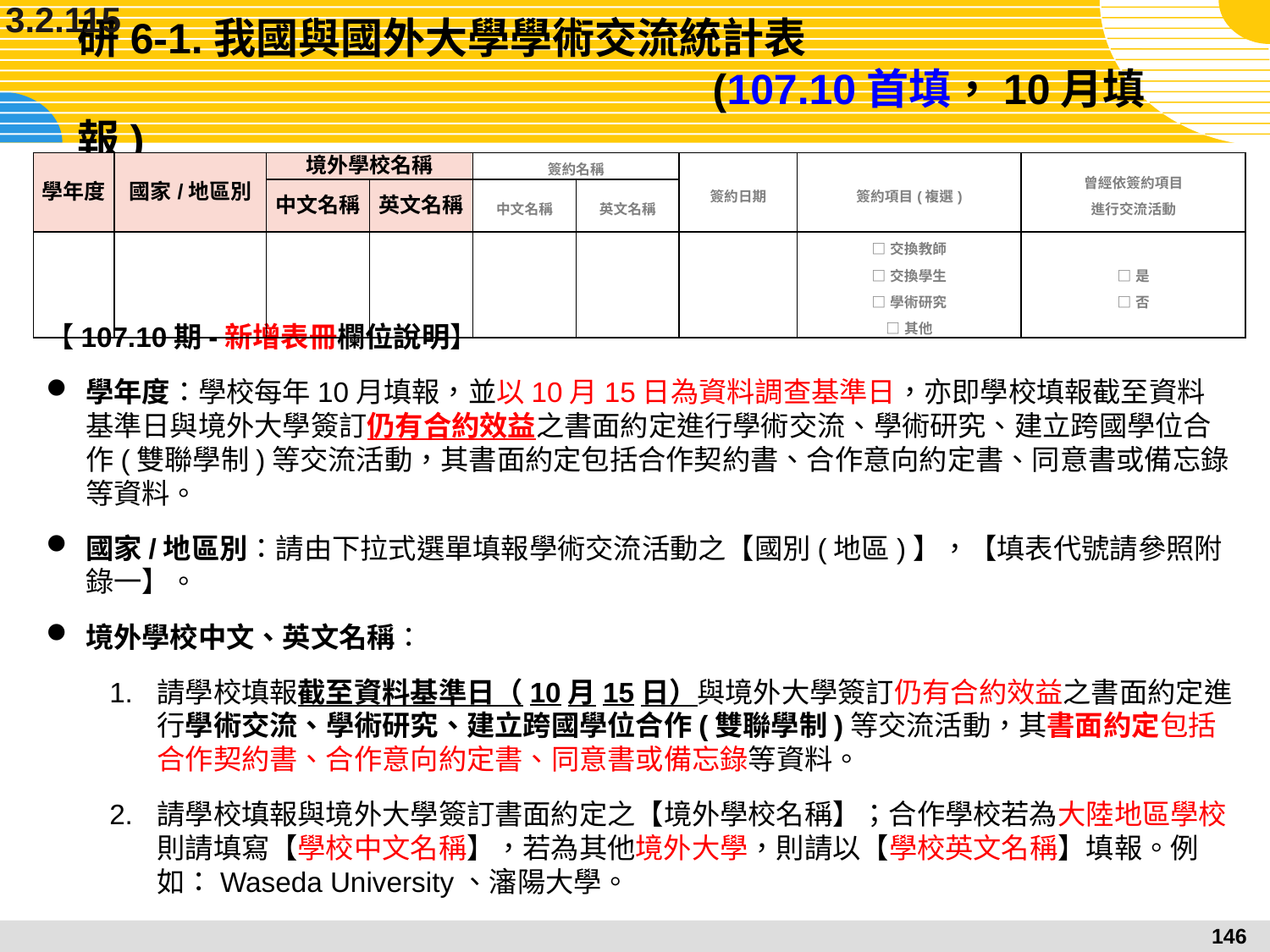

3.2.115
# 研6-1.我國與國外大學學術交流統計表 (107.10首填，10月填報)
| 學年度 | 國家/地區別 | 境外學校名稱 |  | 簽約名稱 |  | 簽約日期 | 簽約項目(複選) | 曾經依簽約項目 進行交流活動 |
| --- | --- | --- | --- | --- | --- | --- | --- | --- |
|  |  | 中文名稱 | 英文名稱 | 中文名稱 | 英文名稱 |  |  |  |
|  |  |  |  |  |  |  | □交換教師 □交換學生 □學術研究 □其他 | □是 □否 |
【107.10期-新增表冊欄位說明】
學年度：學校每年10月填報，並以10月15日為資料調查基準日，亦即學校填報截至資料基準日與境外大學簽訂仍有合約效益之書面約定進行學術交流、學術研究、建立跨國學位合作(雙聯學制)等交流活動，其書面約定包括合作契約書、合作意向約定書、同意書或備忘錄等資料。
國家/地區別：請由下拉式選單填報學術交流活動之【國別(地區)】，【填表代號請參照附錄一】。
境外學校中文、英文名稱：
請學校填報截至資料基準日（10月15日）與境外大學簽訂仍有合約效益之書面約定進行學術交流、學術研究、建立跨國學位合作(雙聯學制)等交流活動，其書面約定包括合作契約書、合作意向約定書、同意書或備忘錄等資料。
請學校填報與境外大學簽訂書面約定之【境外學校名稱】；合作學校若為大陸地區學校則請填寫【學校中文名稱】，若為其他境外大學，則請以【學校英文名稱】填報。例如：Waseda University、瀋陽大學。